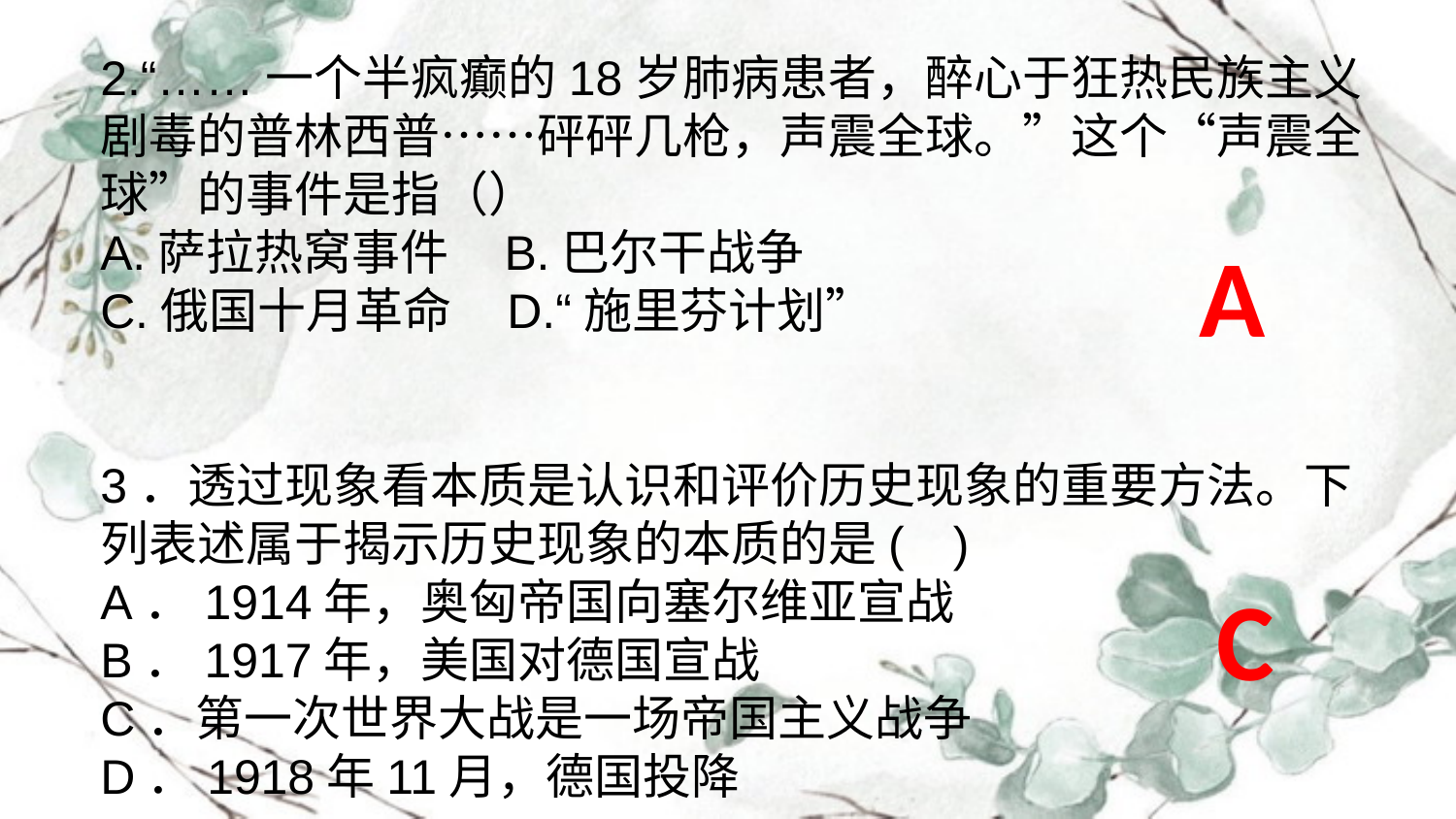

2.“……一个半疯癫的18岁肺病患者，醉心于狂热民族主义剧毒的普林西普……砰砰几枪，声震全球。”这个“声震全球”的事件是指（）
A.萨拉热窝事件    B.巴尔干战争
C.俄国十月革命    D.“施里芬计划”

3．透过现象看本质是认识和评价历史现象的重要方法。下列表述属于揭示历史现象的本质的是(  )
A．1914年，奥匈帝国向塞尔维亚宣战
B．1917年，美国对德国宣战
C．第一次世界大战是一场帝国主义战争
D．1918年11月，德国投降
A
C